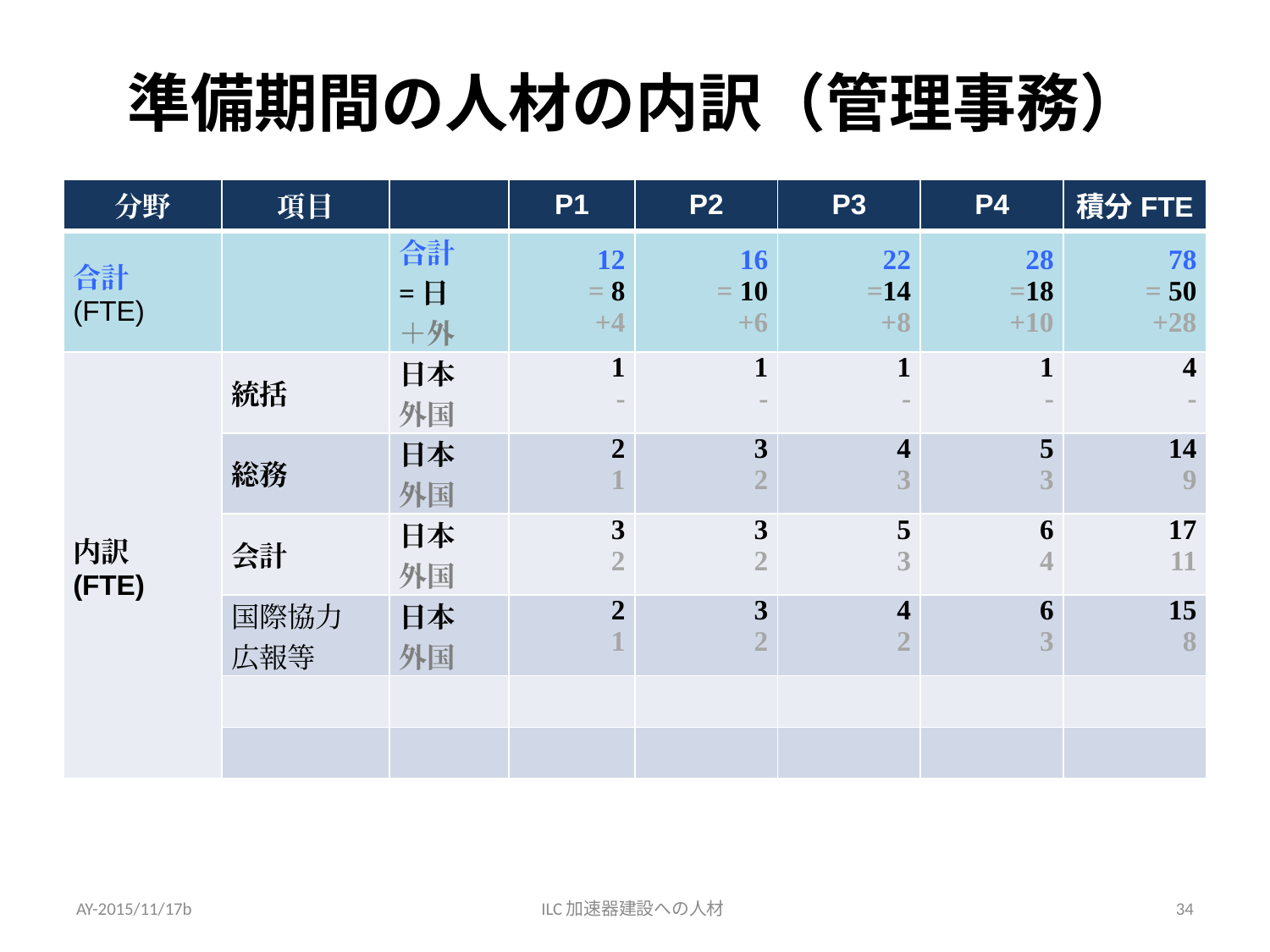

# 準備期間の人材の内訳（管理事務）
| 分野 | 項目 |  | P1 | P2 | P3 | P4 | 積分FTE |
| --- | --- | --- | --- | --- | --- | --- | --- |
| 合計 (FTE) |  | 合計 =日 ＋外 | 12 = 8 +4 | 16 = 10 +6 | 22 =14 +8 | 28 =18 +10 | 78 = 50 +28 |
| 内訳 (FTE) | 統括 | 日本 外国 | 1 - | 1 - | 1 - | 1 - | 4 - |
|  | 総務 | 日本 外国 | 2 1 | 3 2 | 4 3 | 5 3 | 14 9 |
|  | 会計 | 日本 外国 | 3 2 | 3 2 | 5 3 | 6 4 | 17 11 |
|  | 国際協力 広報等 | 日本 外国 | 2 1 | 3 2 | 4 2 | 6 3 | 15 8 |
|  |  |  |  |  |  |  |  |
|  |  |  |  |  |  |  |  |
AY-2015/11/17b
ILC加速器建設への人材
34